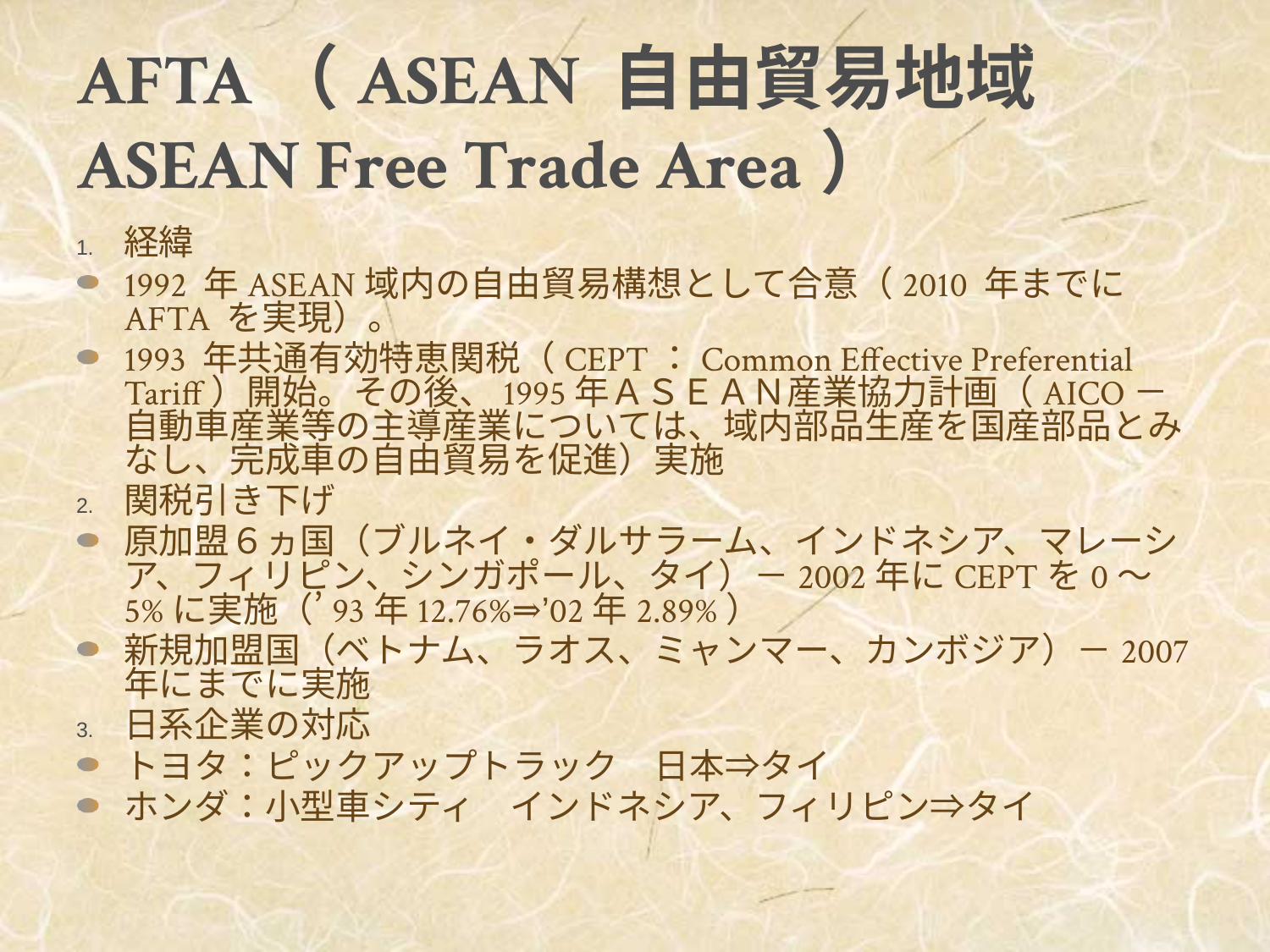

# AFTA（ASEAN 自由貿易地域　ASEAN Free Trade Area）
経緯
1992 年ASEAN域内の自由貿易構想として合意（2010 年までにAFTA を実現）。
1993 年共通有効特恵関税（CEPT：Common Effective Preferential Tariff）開始。その後、1995年ＡＳＥＡＮ産業協力計画（AICO－自動車産業等の主導産業については、域内部品生産を国産部品とみなし、完成車の自由貿易を促進）実施
関税引き下げ
原加盟６ヵ国（ブルネイ・ダルサラーム、インドネシア、マレーシア、フィリピン、シンガポール、タイ）－2002年にCEPTを0～5%に実施（’93年12.76%⇒’02年2.89%）
新規加盟国（ベトナム、ラオス、ミャンマー、カンボジア）－2007年にまでに実施
日系企業の対応
トヨタ：ピックアップトラック　日本⇒タイ
ホンダ：小型車シティ　インドネシア、フィリピン⇒タイ